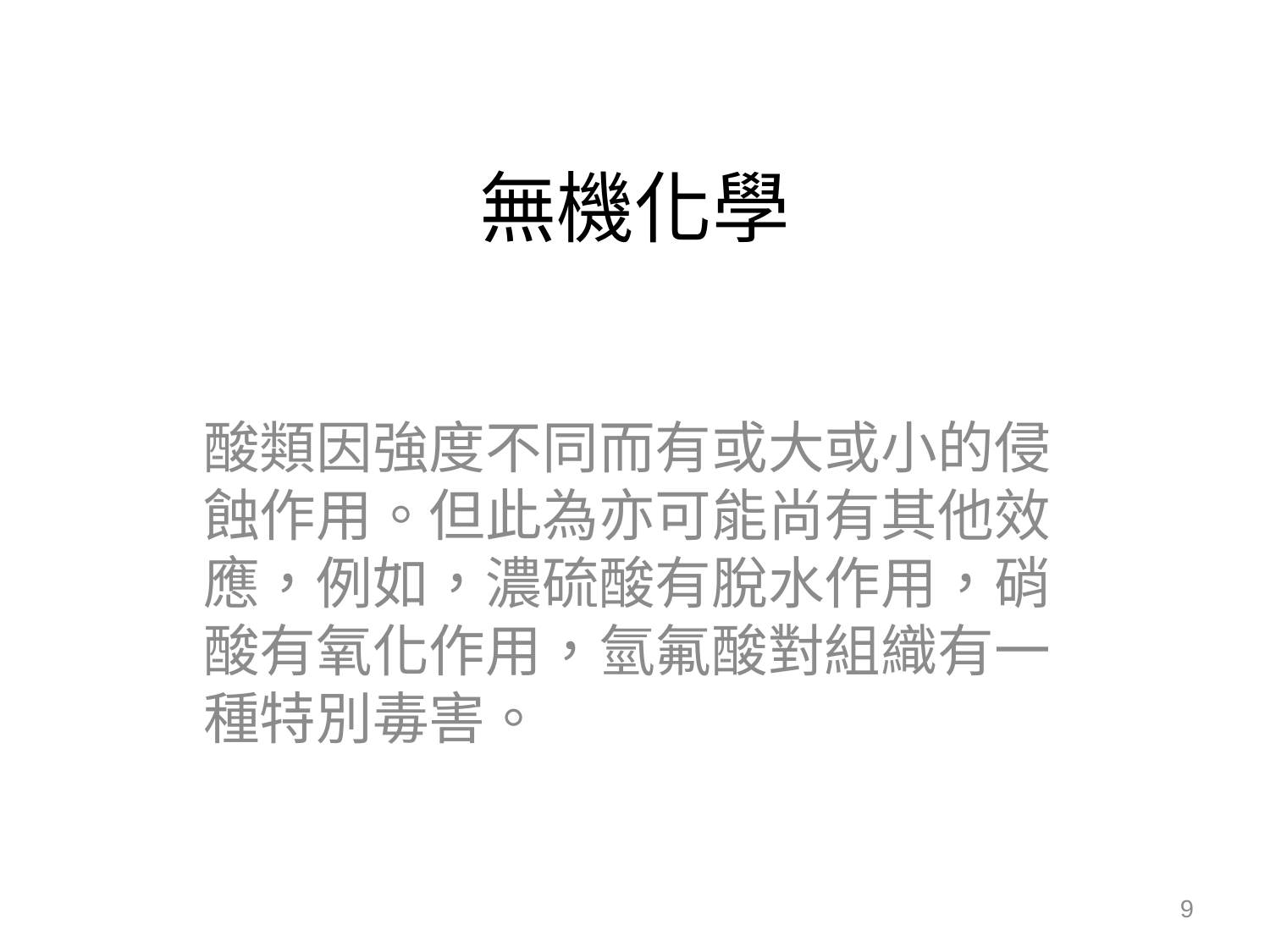

# 無機化學
酸類因強度不同而有或大或小的侵蝕作用。但此為亦可能尚有其他效應，例如，濃硫酸有脫水作用，硝酸有氧化作用，氫氟酸對組織有一種特別毒害。

9